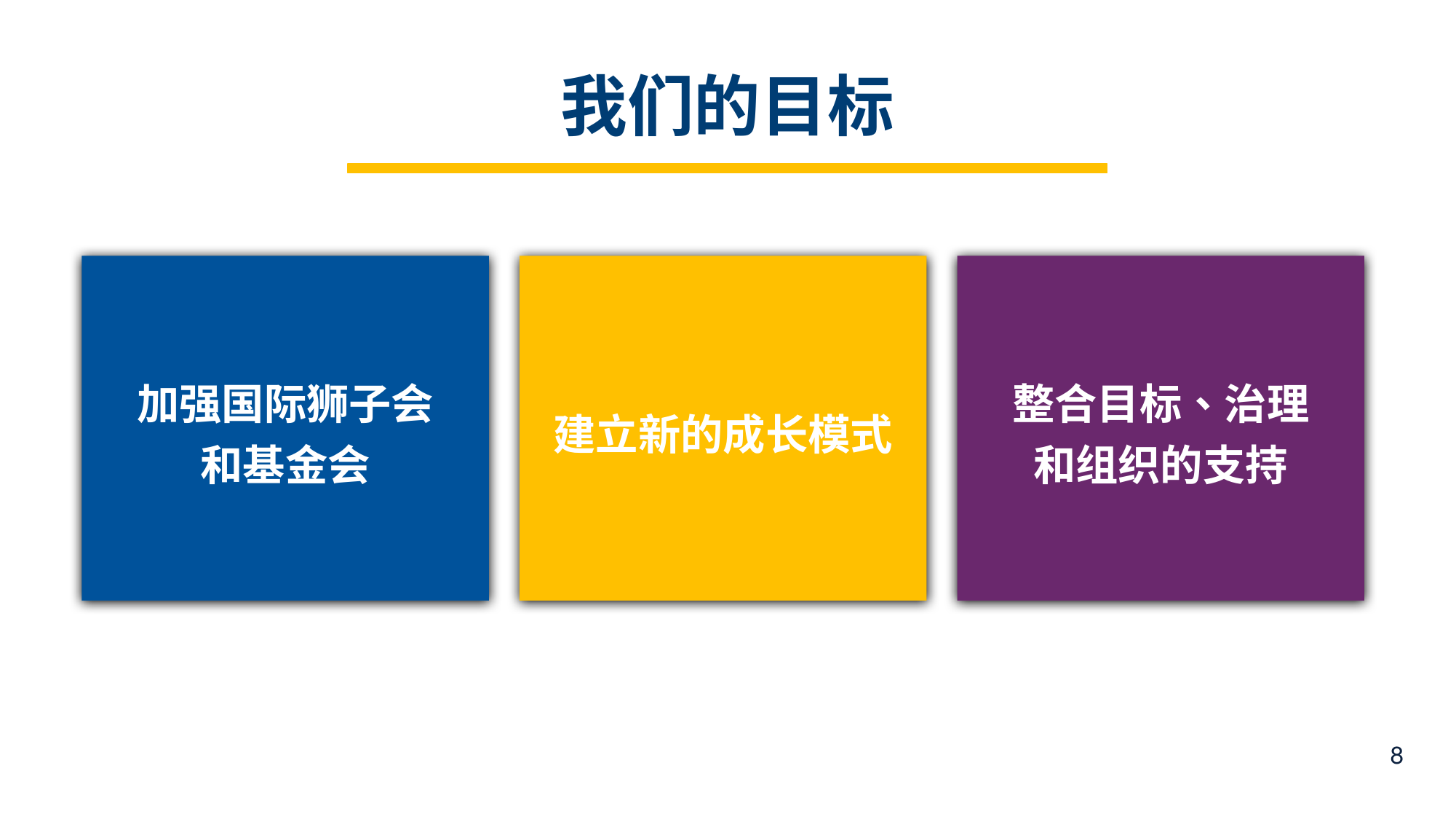

# 我们的目标
加强国际狮子会
和基金会
建立新的成长模式
整合目标、治理
和组织的支持